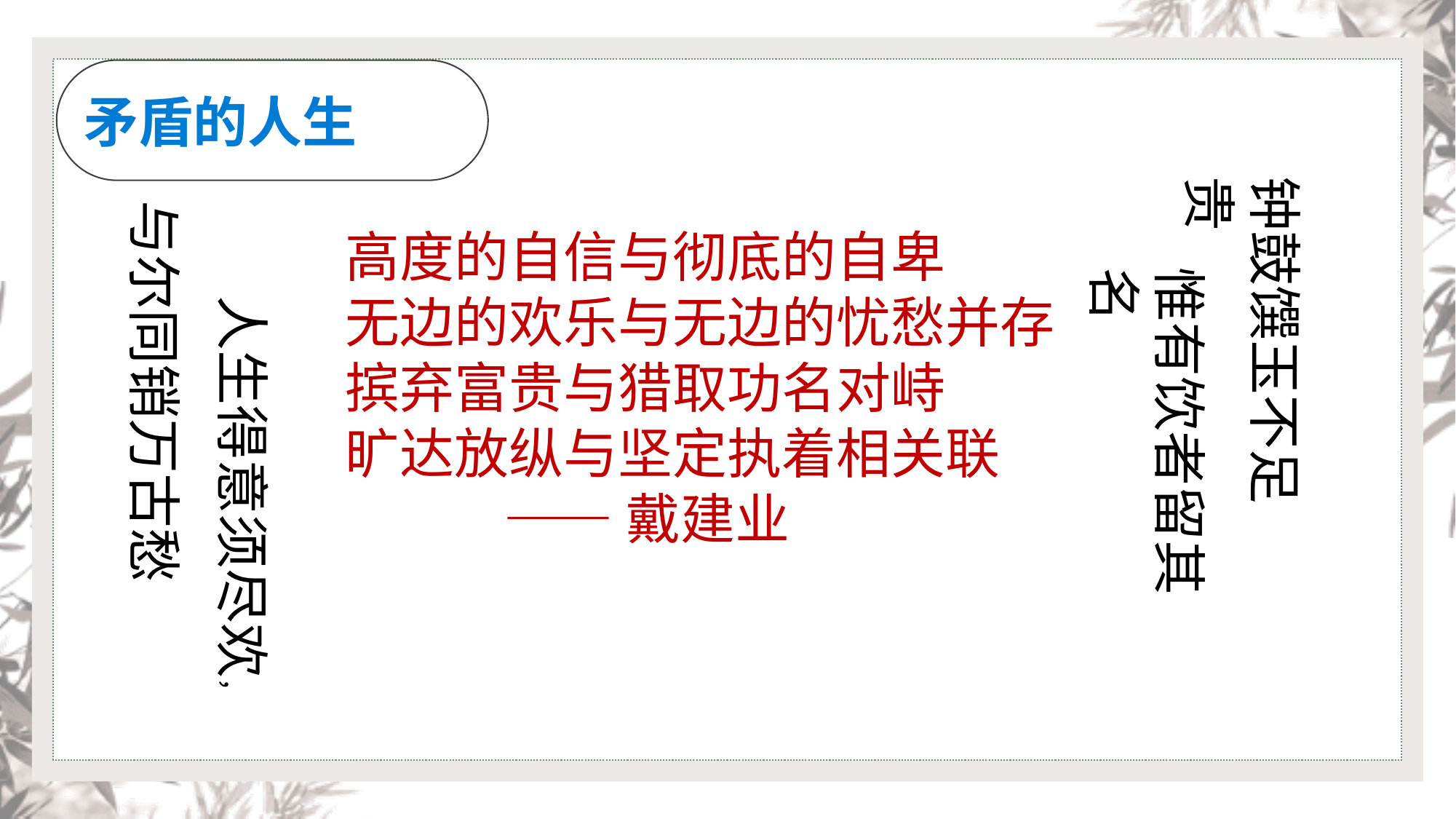

矛盾的人生
钟鼓馔玉不足贵
与尔同销万古愁
高度的自信与彻底的自卑
无边的欢乐与无边的忧愁并存
摈弃富贵与猎取功名对峙
旷达放纵与坚定执着相关联
             ——戴建业

惟有饮者留其名
人生得意须尽欢，